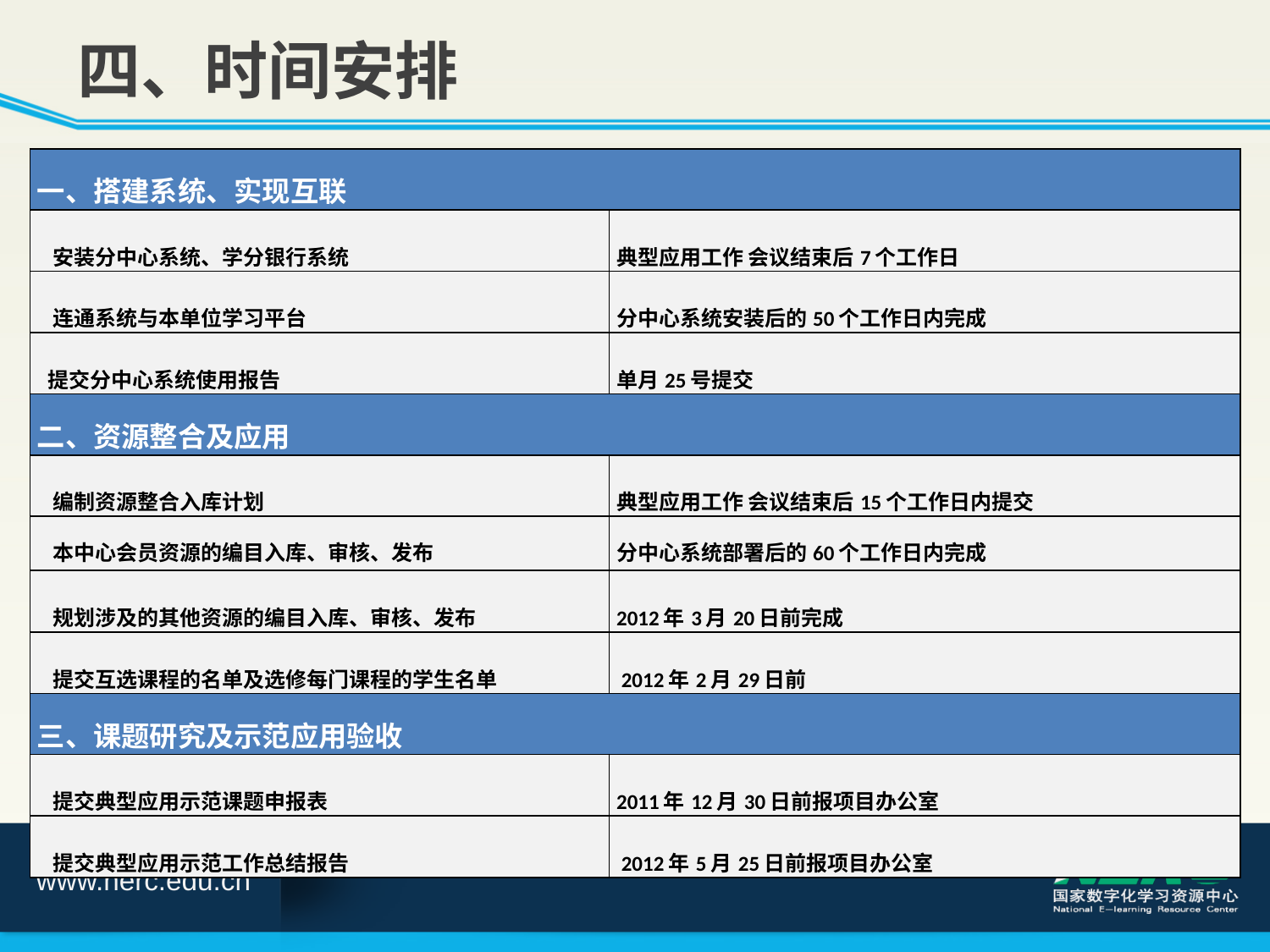

四、时间安排
| 一、搭建系统、实现互联 |  |
| --- | --- |
| 安装分中心系统、学分银行系统 | 典型应用工作 会议结束后7个工作日 |
| 连通系统与本单位学习平台 | 分中心系统安装后的50个工作日内完成 |
| 提交分中心系统使用报告 | 单月25号提交 |
| 二、资源整合及应用 |  |
| 编制资源整合入库计划 | 典型应用工作 会议结束后15个工作日内提交 |
| 本中心会员资源的编目入库、审核、发布 | 分中心系统部署后的60个工作日内完成 |
| 规划涉及的其他资源的编目入库、审核、发布 | 2012年3月20日前完成 |
| 提交互选课程的名单及选修每门课程的学生名单 | 2012年2月29日前 |
| 三、课题研究及示范应用验收 |  |
| 提交典型应用示范课题申报表 | 2011年12月30日前报项目办公室 |
| 提交典型应用示范工作总结报告 | 2012年5月25日前报项目办公室 |